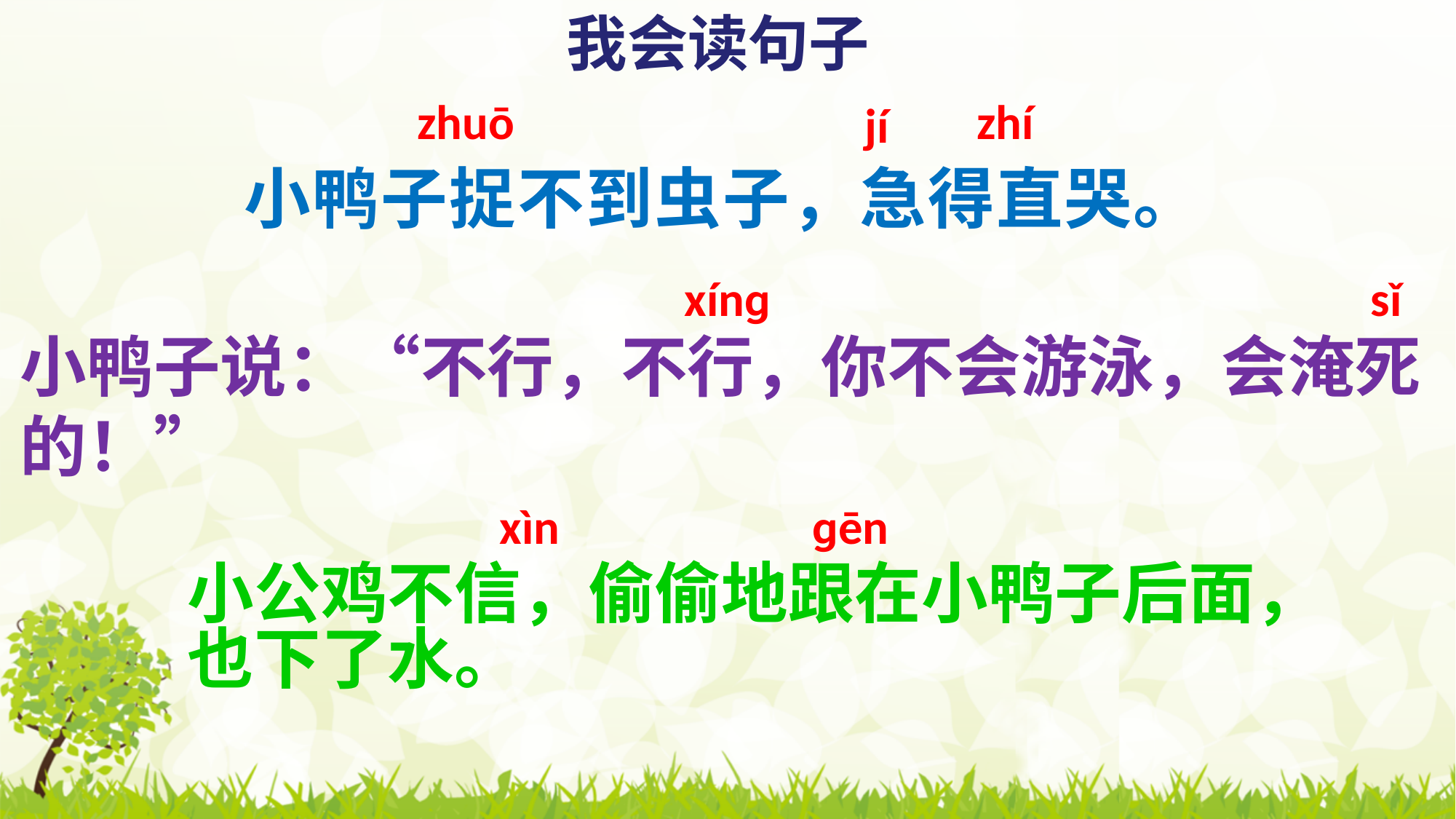

我会读句子
zhuō
zhí
jí
小鸭子捉不到虫子，急得直哭。
xínɡ
sǐ
小鸭子说：“不行，不行，你不会游泳，会淹死的！”
xìn
ɡēn
小公鸡不信，偷偷地跟在小鸭子后面，也下了水。